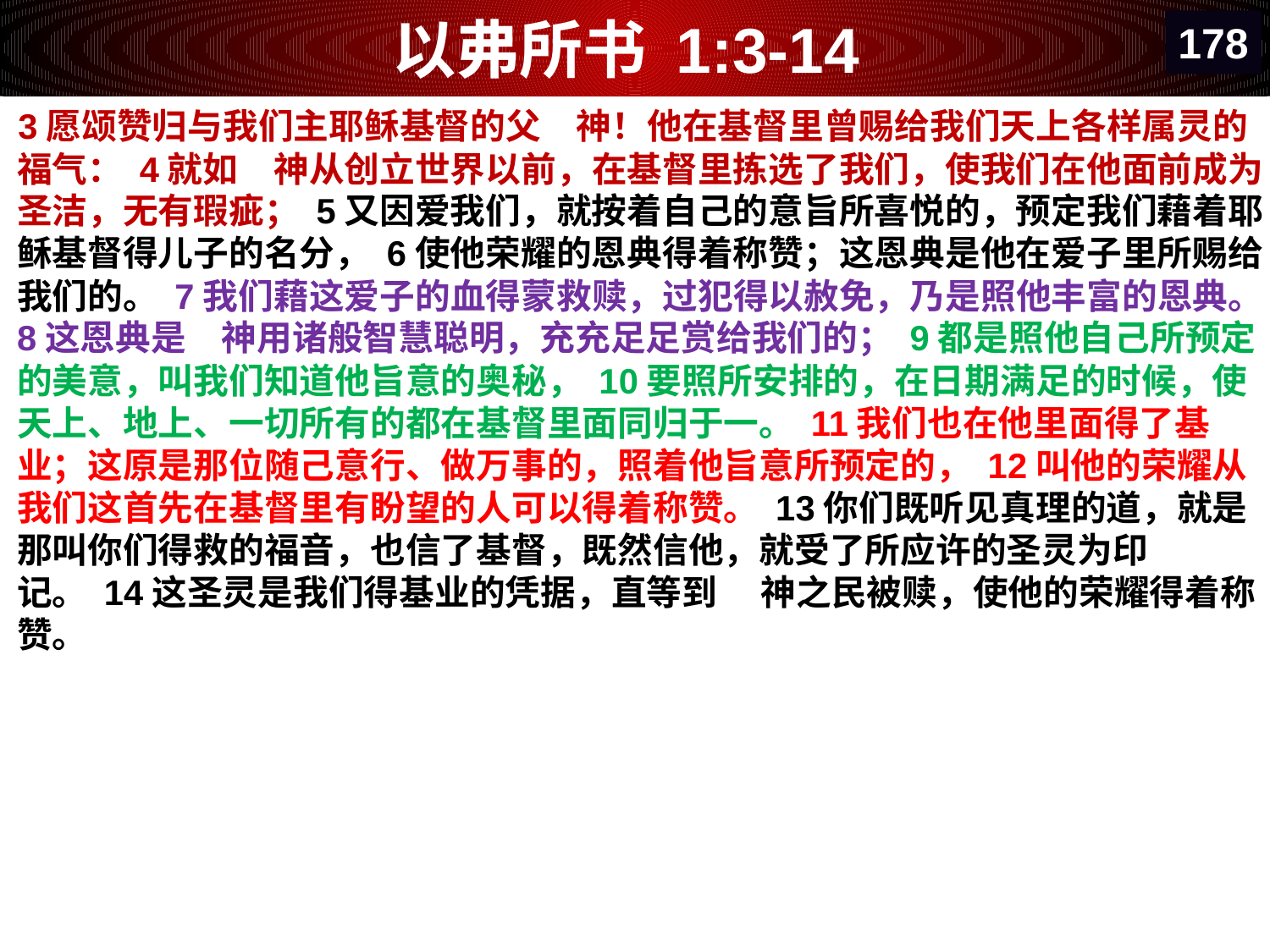

# 以弗所书 1:3-14
178
3愿颂赞归与我们主耶稣基督的父　神！他在基督里曾赐给我们天上各样属灵的福气： 4就如　神从创立世界以前，在基督里拣选了我们，使我们在他面前成为圣洁，无有瑕疵； 5又因爱我们，就按着自己的意旨所喜悦的，预定我们藉着耶稣基督得儿子的名分， 6使他荣耀的恩典得着称赞；这恩典是他在爱子里所赐给我们的。 7我们藉这爱子的血得蒙救赎，过犯得以赦免，乃是照他丰富的恩典。 8这恩典是　神用诸般智慧聪明，充充足足赏给我们的； 9都是照他自己所预定的美意，叫我们知道他旨意的奥秘， 10要照所安排的，在日期满足的时候，使天上、地上、一切所有的都在基督里面同归于一。 11我们也在他里面得了基业；这原是那位随己意行、做万事的，照着他旨意所预定的， 12叫他的荣耀从我们这首先在基督里有盼望的人可以得着称赞。 13你们既听见真理的道，就是那叫你们得救的福音，也信了基督，既然信他，就受了所应许的圣灵为印记。 14这圣灵是我们得基业的凭据，直等到 　神之民被赎，使他的荣耀得着称赞。